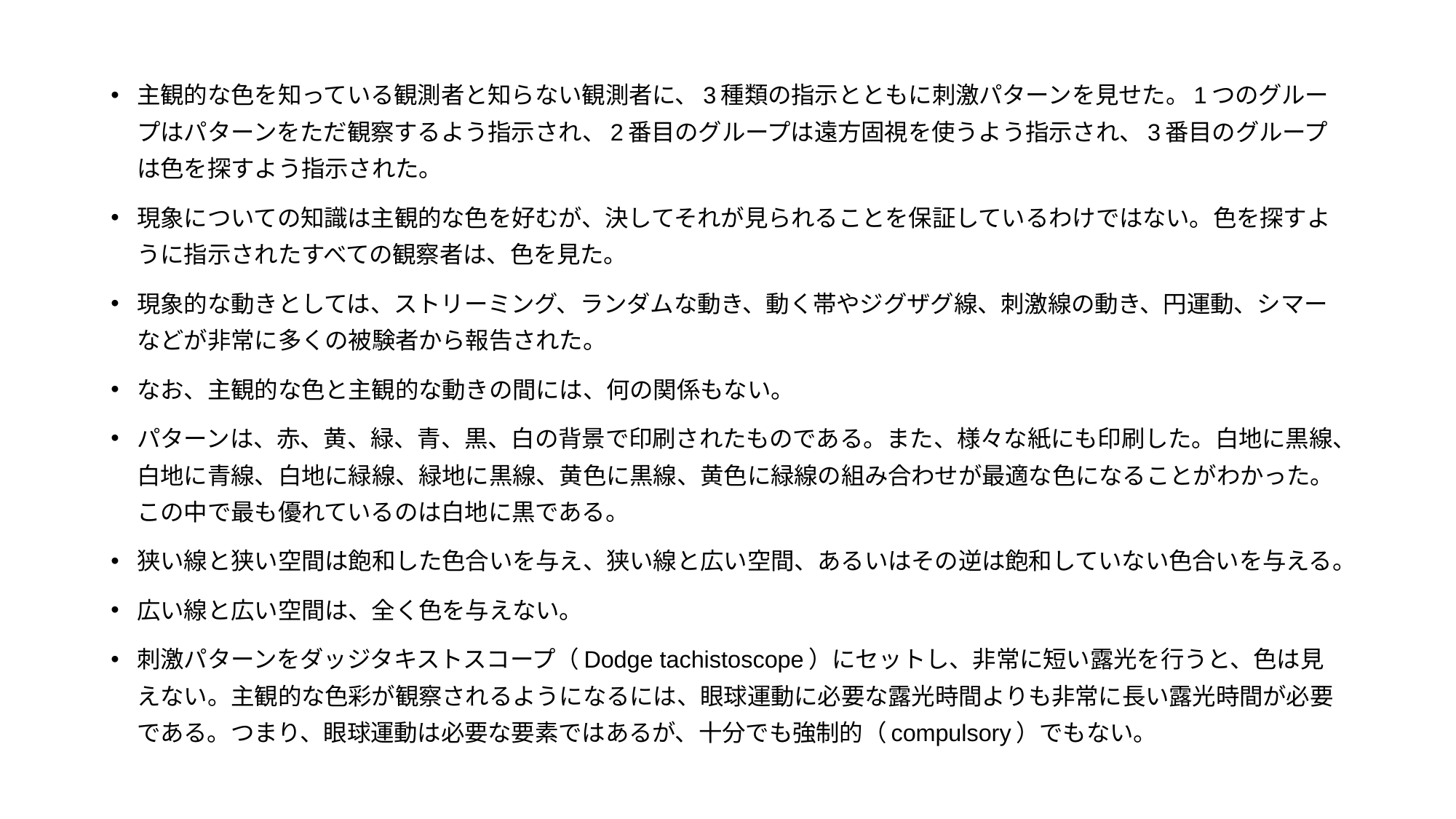

主観的な色を知っている観測者と知らない観測者に、3種類の指示とともに刺激パターンを見せた。1つのグループはパターンをただ観察するよう指示され、2番目のグループは遠方固視を使うよう指示され、3番目のグループは色を探すよう指示された。
現象についての知識は主観的な色を好むが、決してそれが見られることを保証しているわけではない。色を探すように指示されたすべての観察者は、色を見た。
現象的な動きとしては、ストリーミング、ランダムな動き、動く帯やジグザグ線、刺激線の動き、円運動、シマーなどが非常に多くの被験者から報告された。
なお、主観的な色と主観的な動きの間には、何の関係もない。
パターンは、赤、黄、緑、青、黒、白の背景で印刷されたものである。また、様々な紙にも印刷した。白地に黒線、白地に青線、白地に緑線、緑地に黒線、黄色に黒線、黄色に緑線の組み合わせが最適な色になることがわかった。この中で最も優れているのは白地に黒である。
狭い線と狭い空間は飽和した色合いを与え、狭い線と広い空間、あるいはその逆は飽和していない色合いを与える。
広い線と広い空間は、全く色を与えない。
刺激パターンをダッジタキストスコープ（Dodge tachistoscope）にセットし、非常に短い露光を行うと、色は見えない。主観的な色彩が観察されるようになるには、眼球運動に必要な露光時間よりも非常に長い露光時間が必要である。つまり、眼球運動は必要な要素ではあるが、十分でも強制的（compulsory）でもない。